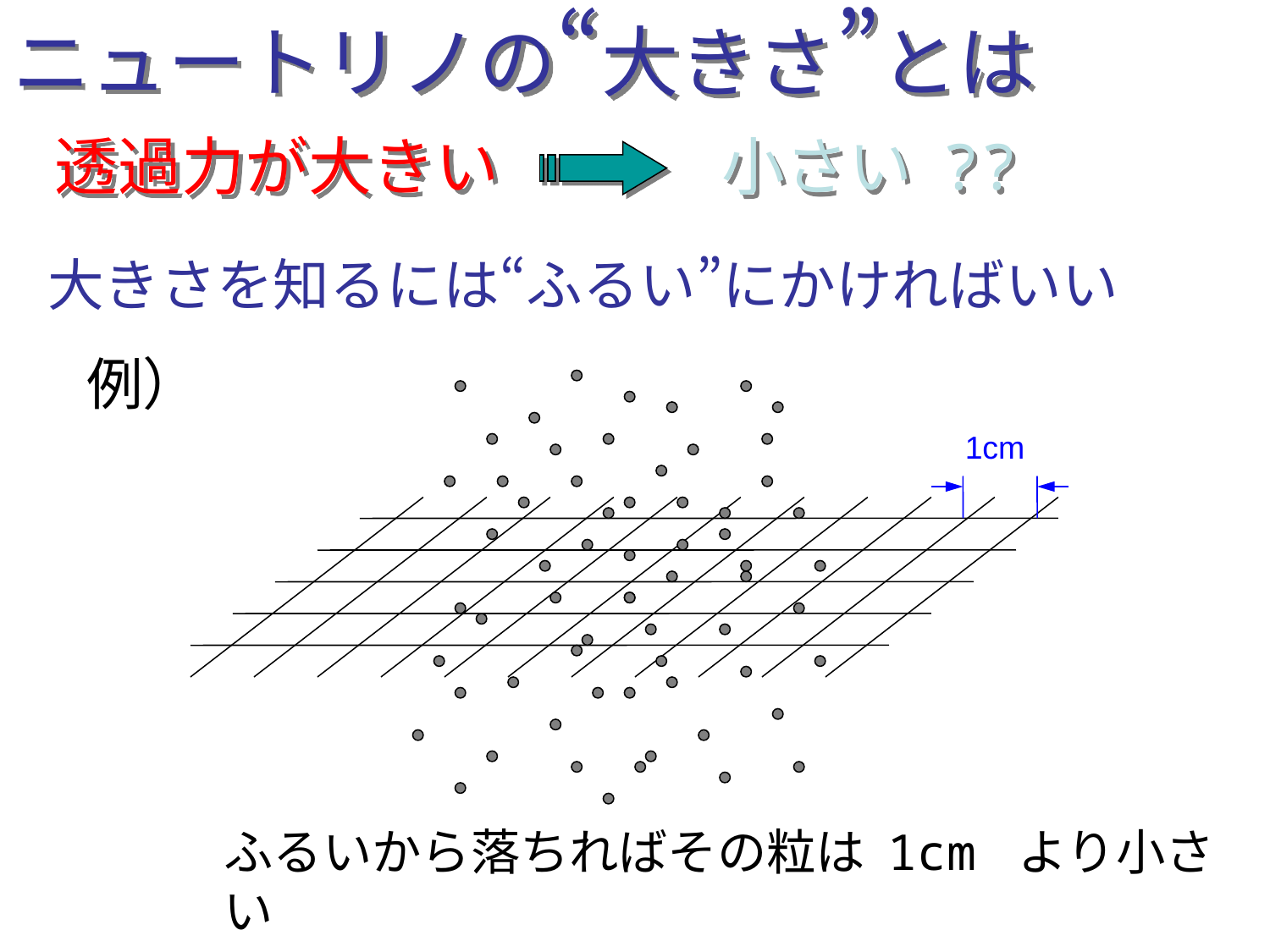

# ニュートリノの“大きさ”とは
透過力が大きい
小さい ??

大きさを知るには“ふるい”にかければいい
例）

1cm

ふるいから落ちればその粒は 1cm より小さい